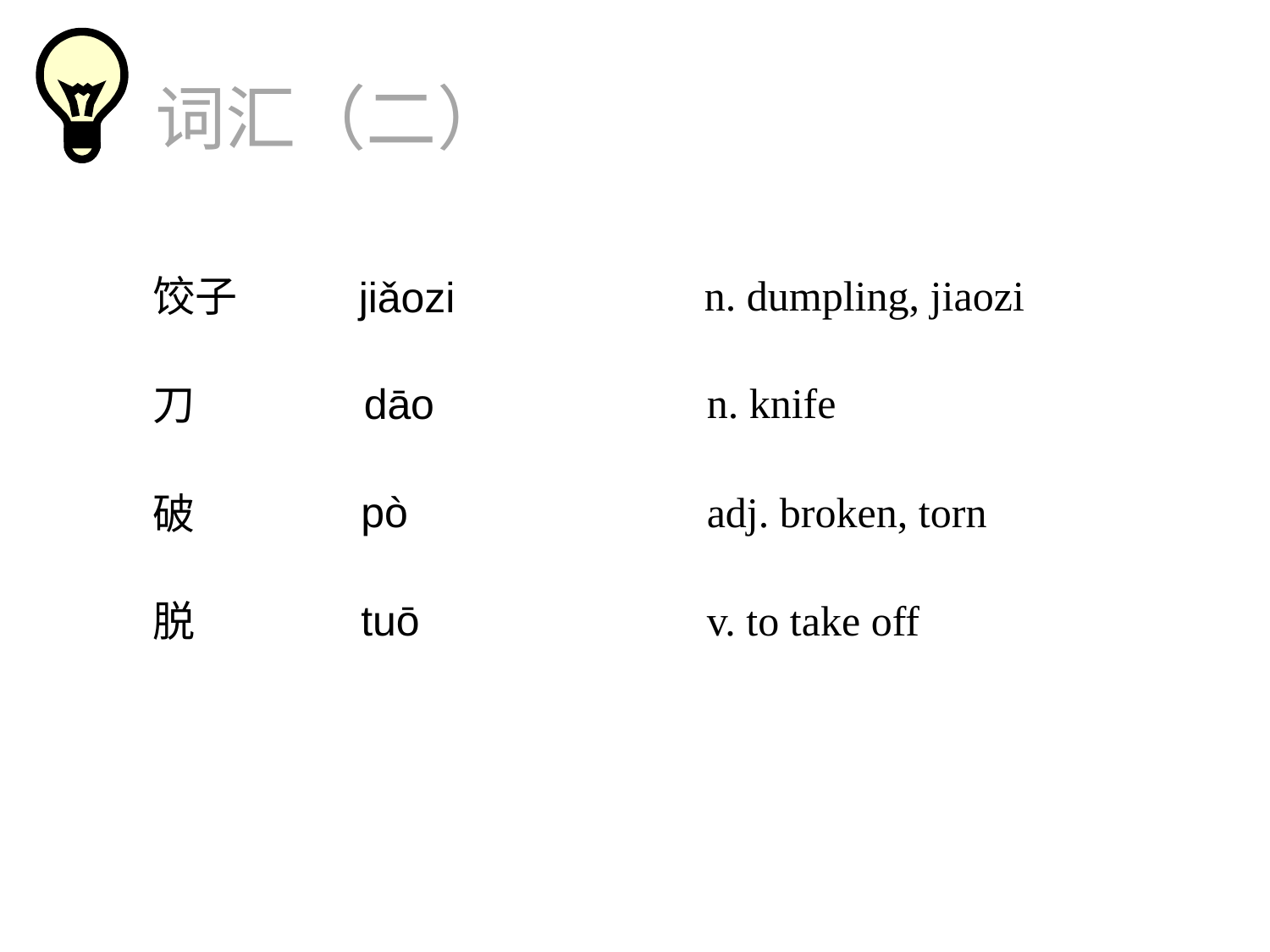

词汇（二）
n. dumpling, jiaozi
饺子
jiǎozi
n. knife
dāo
刀
pò
adj. broken, torn
破
tuō
v. to take off
脱